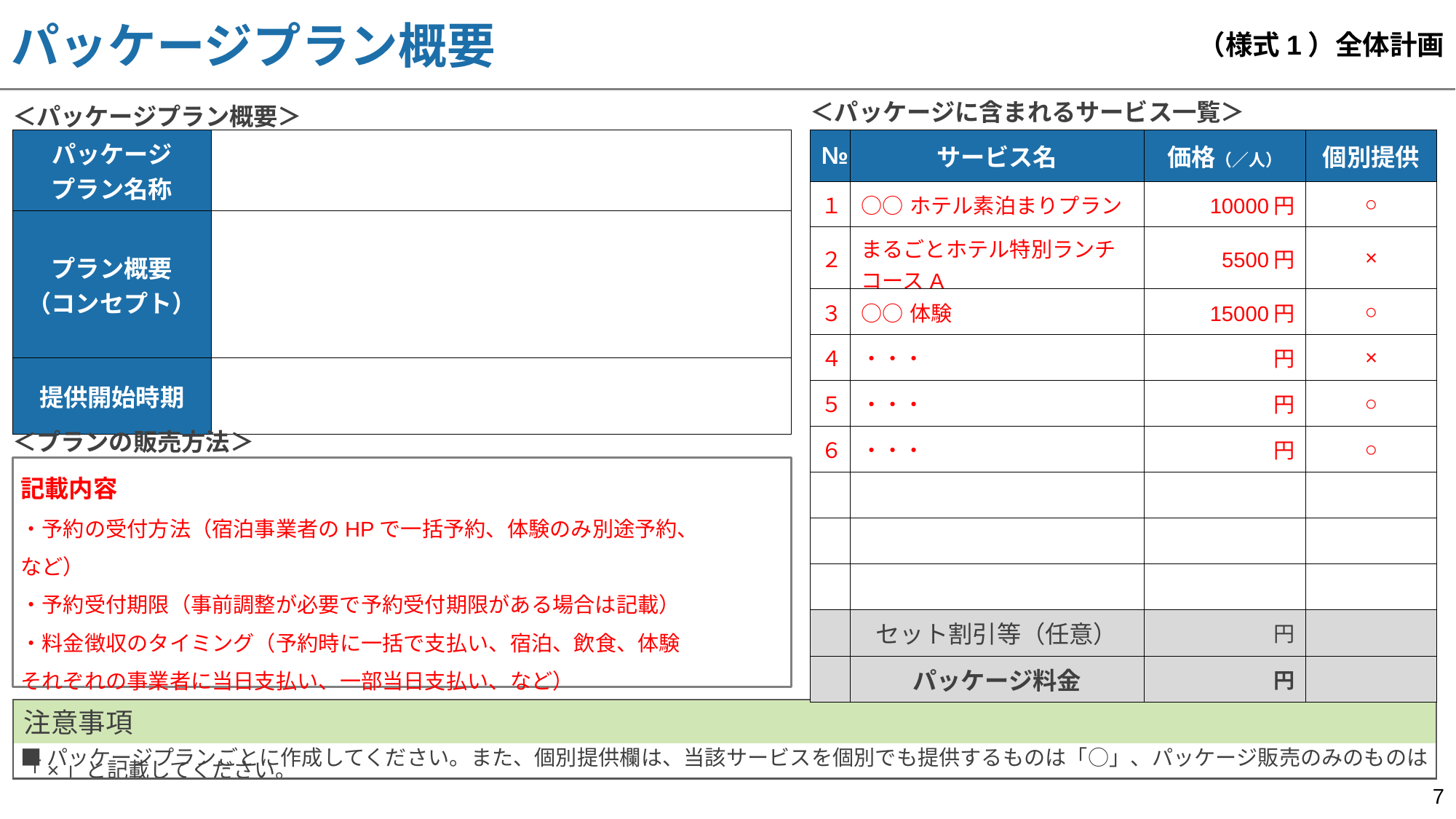

# パッケージプラン概要
（様式1）全体計画
＜パッケージに含まれるサービス一覧＞
＜パッケージプラン概要＞
| № | サービス名 | 価格（／人） | 個別提供 |
| --- | --- | --- | --- |
| １ | ○○ホテル素泊まりプラン | 10000円 | ○ |
| ２ | まるごとホテル特別ランチコースA | 5500円 | × |
| ３ | ○○体験 | 15000円 | ○ |
| ４ | ・・・ | 円 | × |
| ５ | ・・・ | 円 | ○ |
| ６ | ・・・ | 円 | ○ |
|  |  |  |  |
|  |  |  |  |
|  |  |  |  |
|  | セット割引等（任意） | 円 |  |
|  | パッケージ料金 | 円 |  |
| パッケージ プラン名称 |  |
| --- | --- |
| プラン概要 （コンセプト） |  |
| 提供開始時期 | 提供開始時期 |
＜プランの販売方法＞

記載内容
・予約の受付方法（宿泊事業者のHPで一括予約、体験のみ別途予約、など）
・予約受付期限（事前調整が必要で予約受付期限がある場合は記載）
・料金徴収のタイミング（予約時に一括で支払い、宿泊、飲食、体験それぞれの事業者に当日支払い、一部当日支払い、など）

注意事項
■パッケージプランごとに作成してください。また、個別提供欄は、当該サービスを個別でも提供するものは「○」、パッケージ販売のみのものは「×」と記載してください。
7